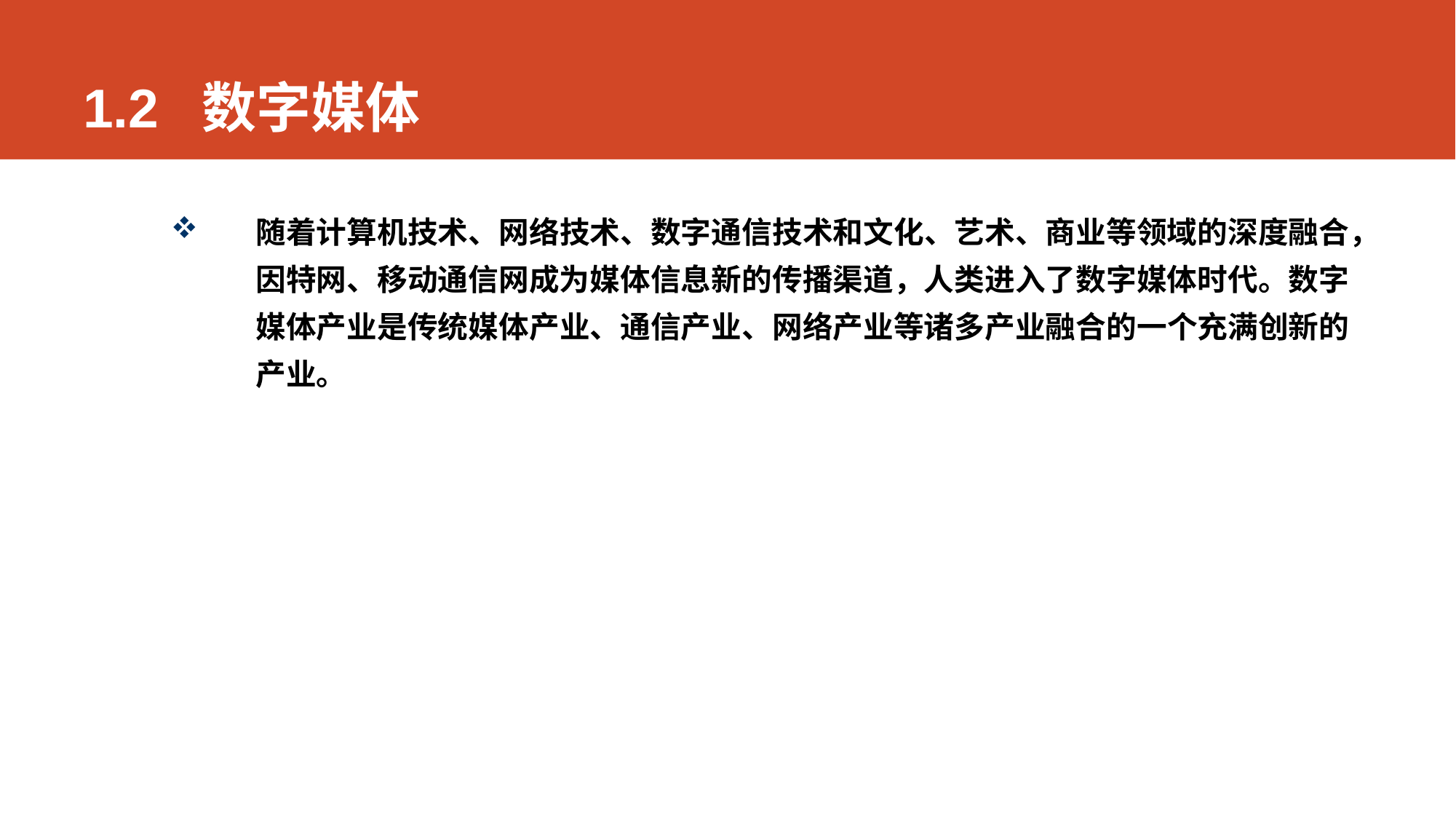

# 1.2  数字媒体
随着计算机技术、网络技术、数字通信技术和文化、艺术、商业等领域的深度融合，因特网、移动通信网成为媒体信息新的传播渠道，人类进入了数字媒体时代。数字媒体产业是传统媒体产业、通信产业、网络产业等诸多产业融合的一个充满创新的产业。